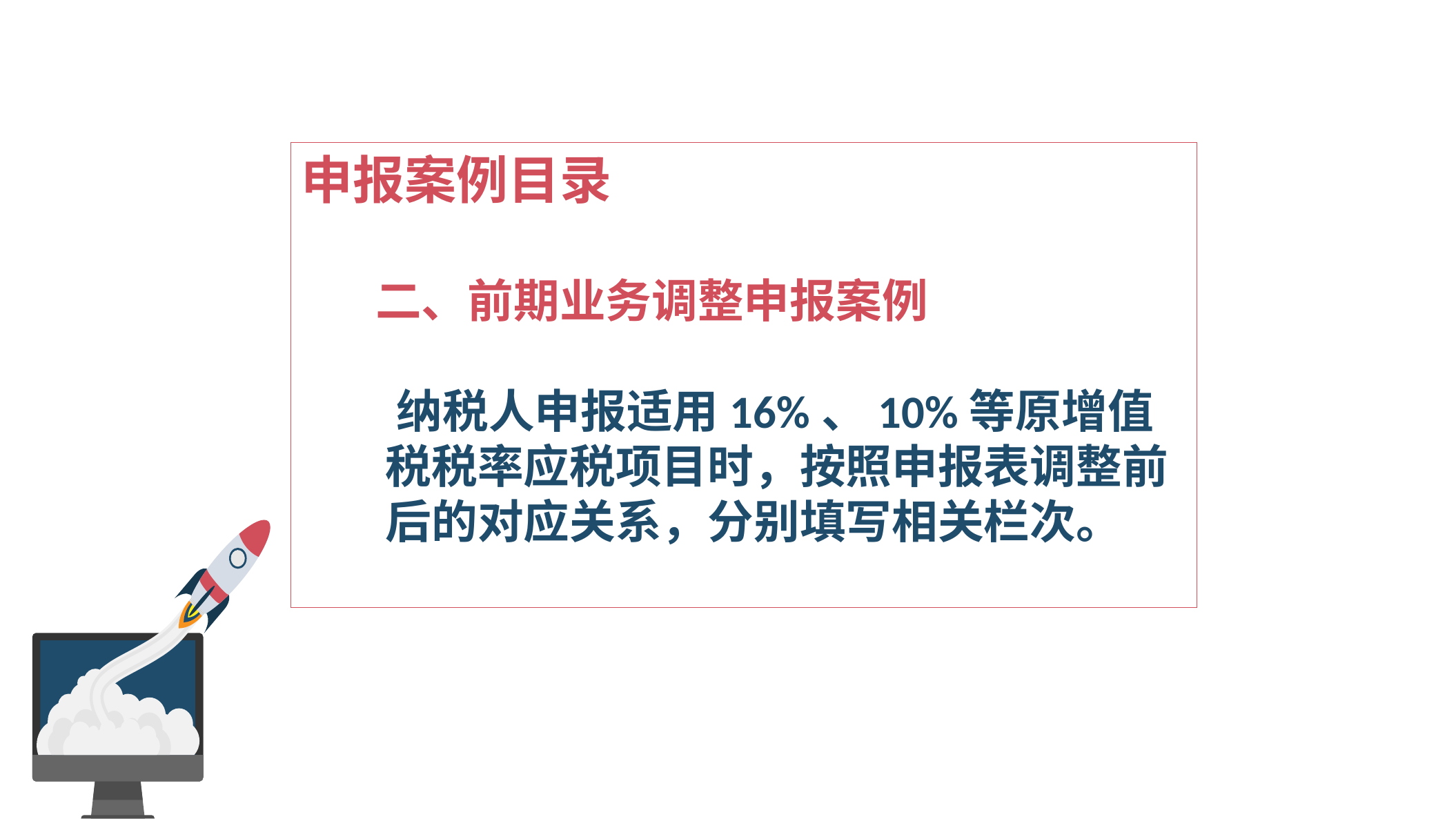

申报案例目录

      二、前期业务调整申报案例

        纳税人申报适用16%、10%等原增值税税率应税项目时，按照申报表调整前后的对应关系，分别填写相关栏次。